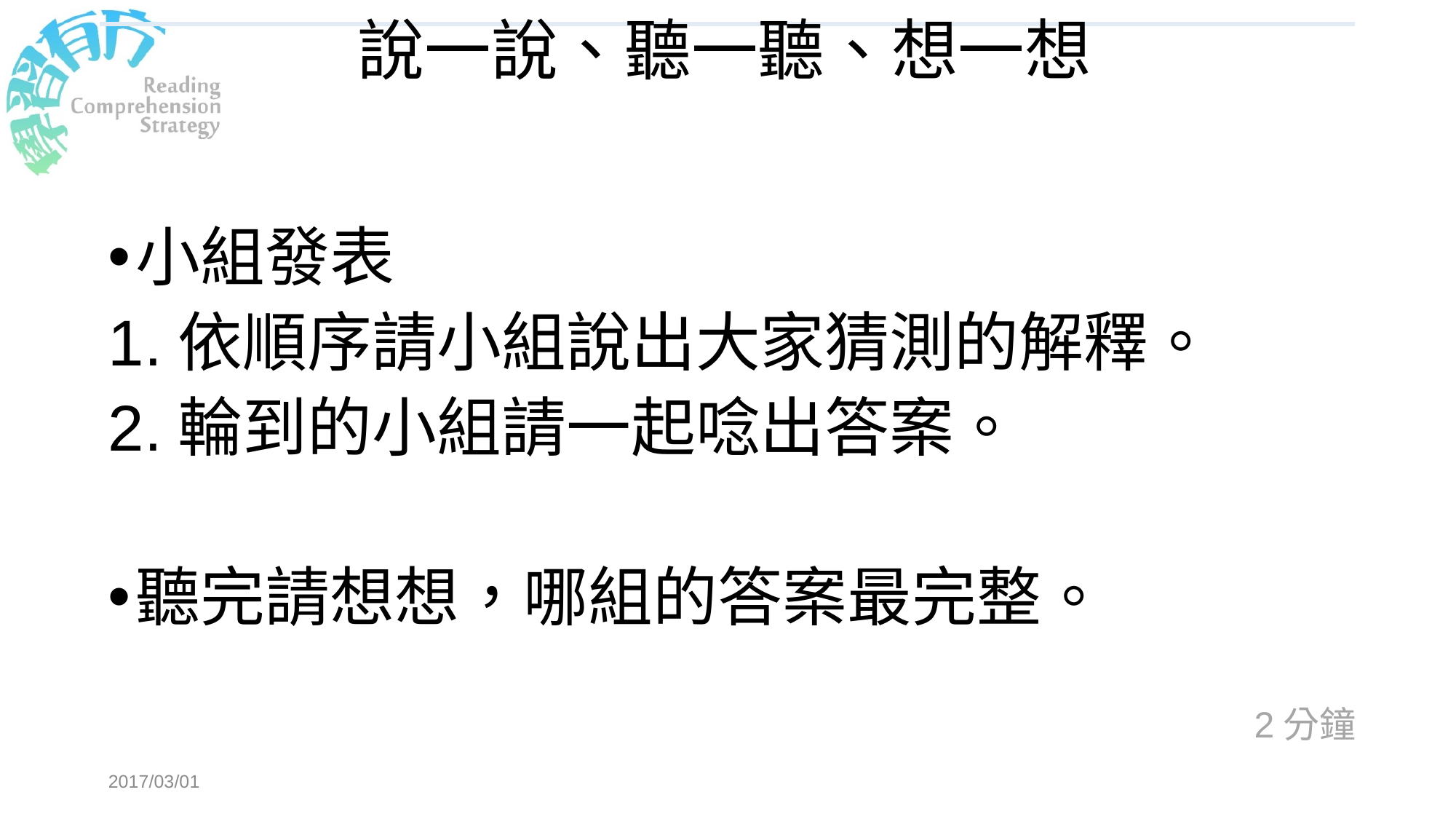

# 說一說、聽一聽、想一想
小組發表
1.依順序請小組說出大家猜測的解釋。
2.輪到的小組請一起唸出答案。

聽完請想想，哪組的答案最完整。

2分鐘
2017/03/01